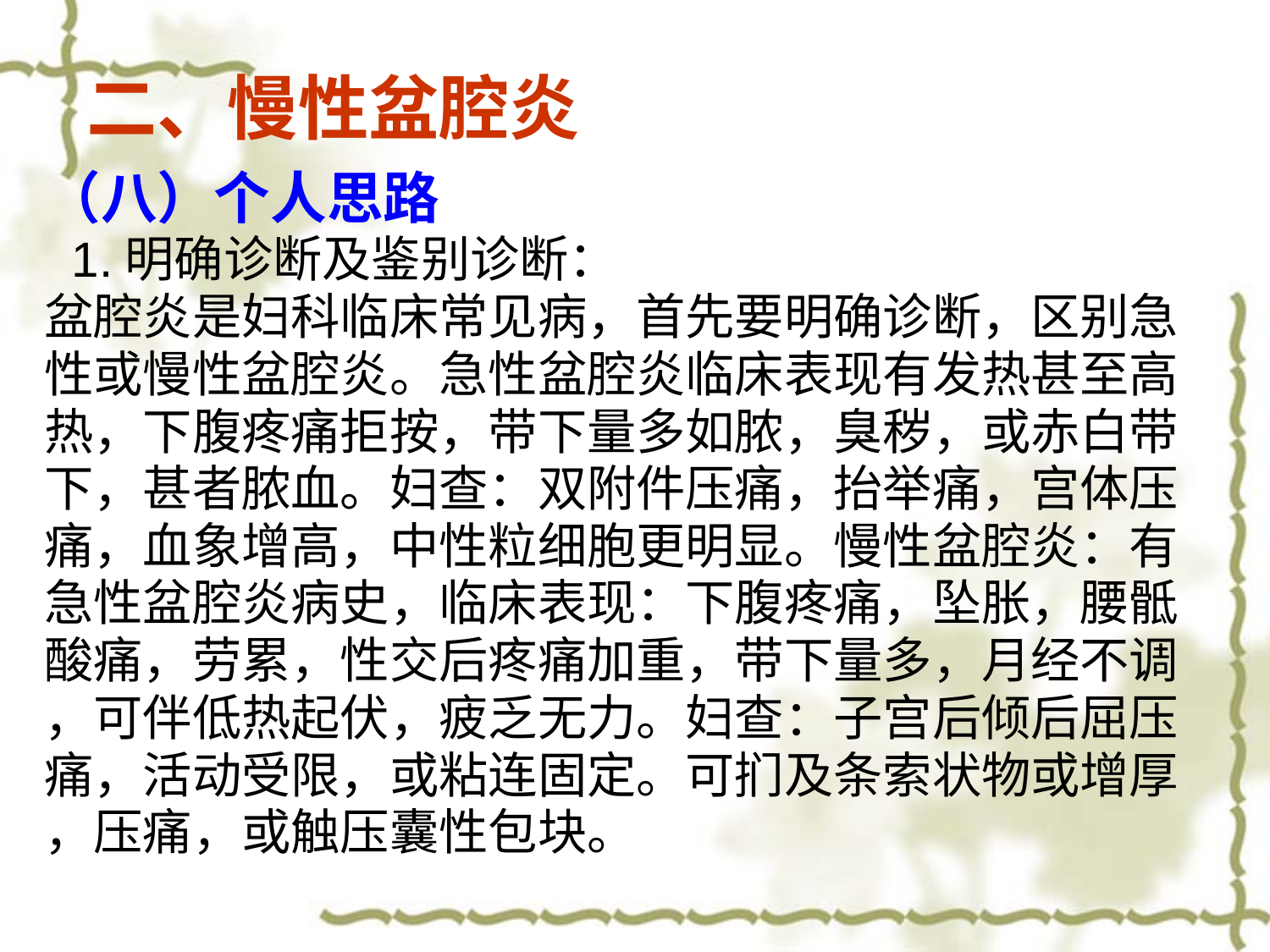

二、慢性盆腔炎
（八）个人思路
  1.明确诊断及鉴别诊断：
盆腔炎是妇科临床常见病，首先要明确诊断，区别急
性或慢性盆腔炎。急性盆腔炎临床表现有发热甚至高
热，下腹疼痛拒按，带下量多如脓，臭秽，或赤白带
下，甚者脓血。妇查：双附件压痛，抬举痛，宫体压
痛，血象增高，中性粒细胞更明显。慢性盆腔炎：有
急性盆腔炎病史，临床表现：下腹疼痛，坠胀，腰骶
酸痛，劳累，性交后疼痛加重，带下量多，月经不调
，可伴低热起伏，疲乏无力。妇查：子宫后倾后屈压
痛，活动受限，或粘连固定。可扪及条索状物或增厚
，压痛，或触压囊性包块。